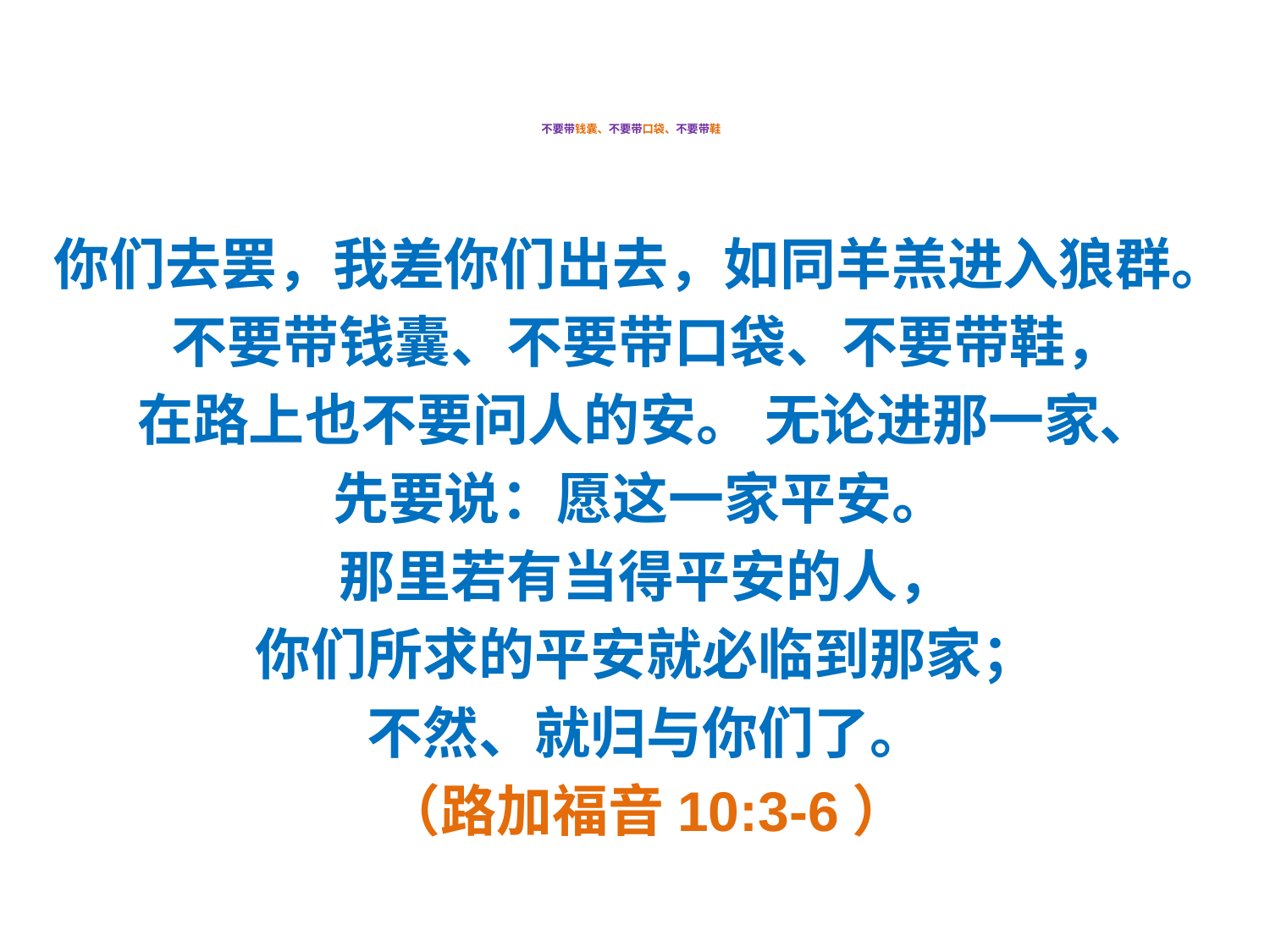

# 不要带钱囊、不要带口袋、不要带鞋
你们去罢，我差你们出去，如同羊羔进入狼群。
不要带钱囊、不要带口袋、不要带鞋，
在路上也不要问人的安。 无论进那一家、
先要说：愿这一家平安。
那里若有当得平安的人，
你们所求的平安就必临到那家；
不然、就归与你们了。
（路加福音10:3-6）